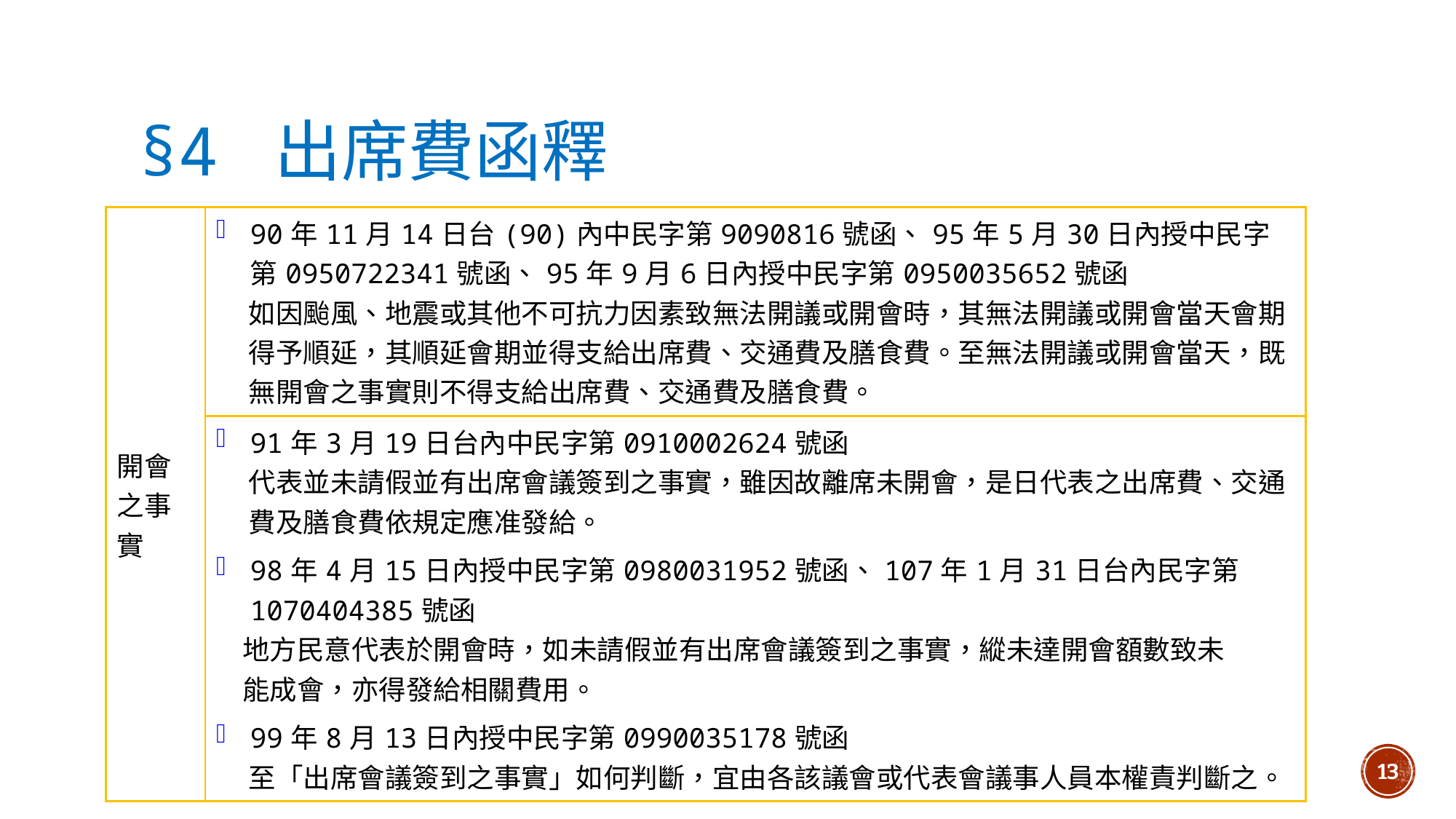

# §4 出席費函釋
| 開會之事實 | 90年11月14日台(90)內中民字第9090816號函、95年5月30日內授中民字第0950722341號函、95年9月6日內授中民字第0950035652號函 如因颱風、地震或其他不可抗力因素致無法開議或開會時，其無法開議或開會當天會期得予順延，其順延會期並得支給出席費、交通費及膳食費。至無法開議或開會當天，既無開會之事實則不得支給出席費、交通費及膳食費。 |
| --- | --- |
|  | 91年3月19日台內中民字第0910002624號函 代表並未請假並有出席會議簽到之事實，雖因故離席未開會，是日代表之出席費、交通費及膳食費依規定應准發給。 98年4月15日內授中民字第0980031952號函、107年1月31日台內民字第1070404385號函 地方民意代表於開會時，如未請假並有出席會議簽到之事實，縱未達開會額數致未 能成會，亦得發給相關費用。 99年8月13日內授中民字第0990035178號函 至「出席會議簽到之事實」如何判斷，宜由各該議會或代表會議事人員本權責判斷之。 |
13